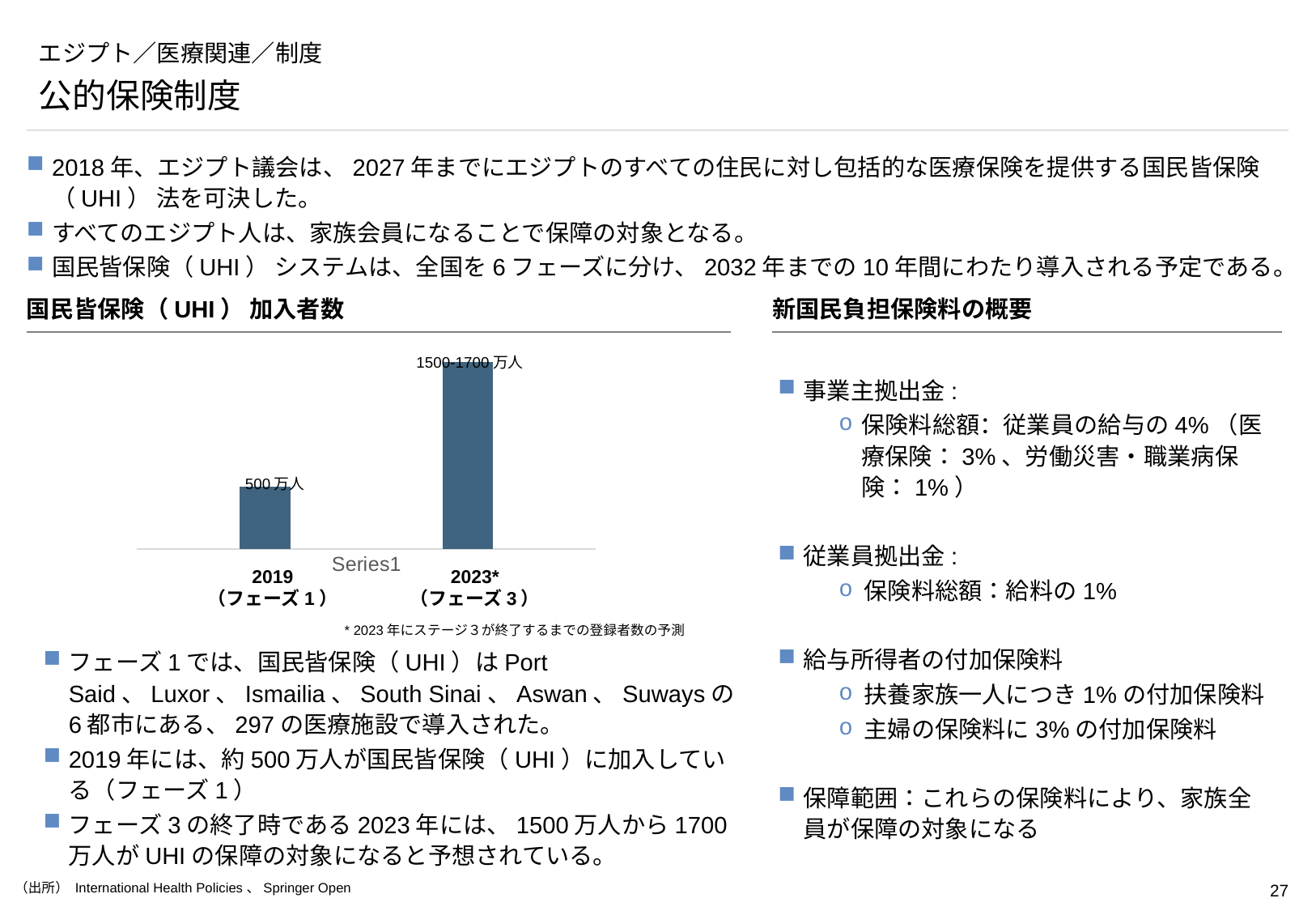

# エジプト／医療関連／制度
公的保険制度
2018年、エジプト議会は、2027年までにエジプトのすべての住民に対し包括的な医療保険を提供する国民皆保険（UHI） 法を可決した。
すべてのエジプト人は、家族会員になることで保障の対象となる。
国民皆保険（UHI） システムは、全国を6フェーズに分け、2032年までの10年間にわたり導入される予定である。
国民皆保険（UHI） 加入者数
新国民負担保険料の概要

### Chart

| Category | 列2 | 列3 | 列1 |
|---|---|---|---|
|  | 5.0 | None | 15.0 |
1500-1700万人
事業主拠出金:
保険料総額：従業員の給与の4%（医療保険：3%、労働災害・職業病保険：1%）

従業員拠出金:
保険料総額：給料の1%

給与所得者の付加保険料
扶養家族一人につき1%の付加保険料
主婦の保険料に3%の付加保険料

保障範囲：これらの保険料により、家族全員が保障の対象になる
500万人
2023*
（フェーズ3）
2019
（フェーズ1）
* 2023年にステージ３が終了するまでの登録者数の予測
フェーズ1では、国民皆保険（UHI）はPort Said、Luxor、Ismailia、South Sinai、Aswan、Suwaysの6都市にある、297の医療施設で導入された。
2019年には、約500万人が国民皆保険（UHI）に加入している（フェーズ1）
フェーズ3の終了時である2023年には、1500万人から1700万人がUHIの保障の対象になると予想されている。
（出所） International Health Policies、Springer Open